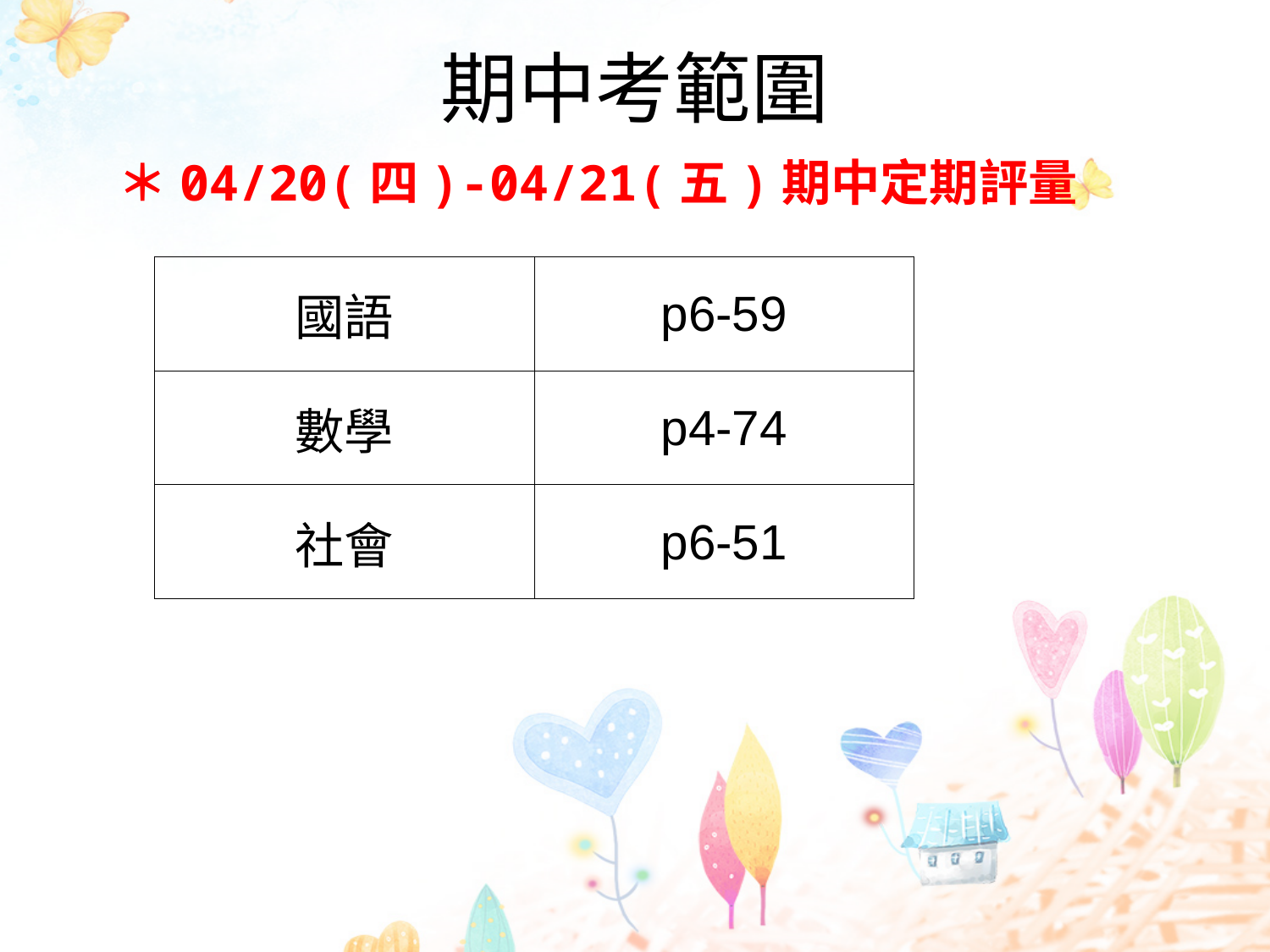

# 期中考範圍
＊04/20(四)-04/21(五)期中定期評量

| 國語 | p6-59 |
| --- | --- |
| 數學 | p4-74 |
| 社會 | p6-51 |